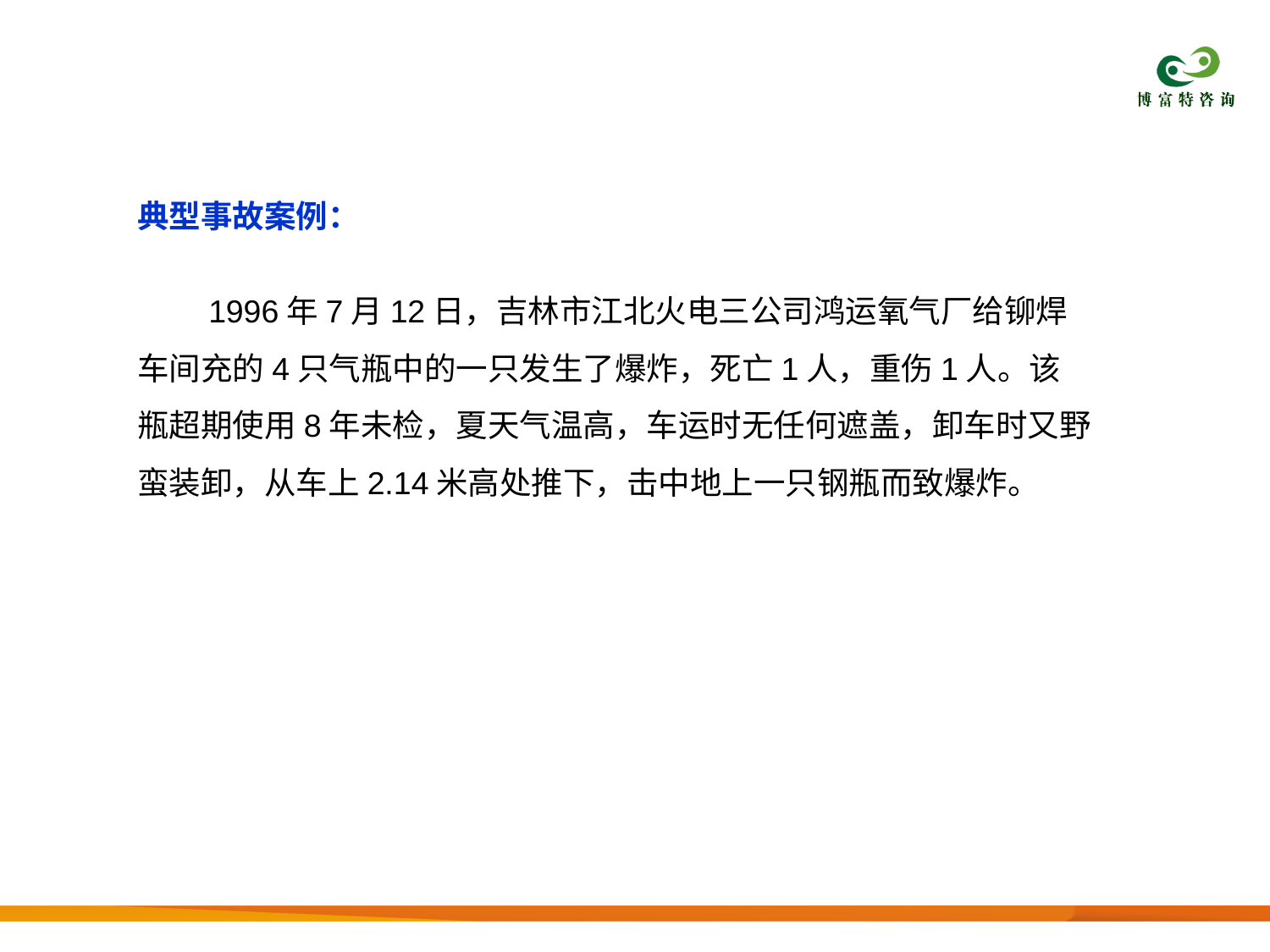

典型事故案例：

        1996年7月12日，吉林市江北火电三公司鸿运氧气厂给铆焊车间充的4只气瓶中的一只发生了爆炸，死亡1人，重伤1人。该瓶超期使用8年未检，夏天气温高，车运时无任何遮盖，卸车时又野蛮装卸，从车上2.14米高处推下，击中地上一只钢瓶而致爆炸。